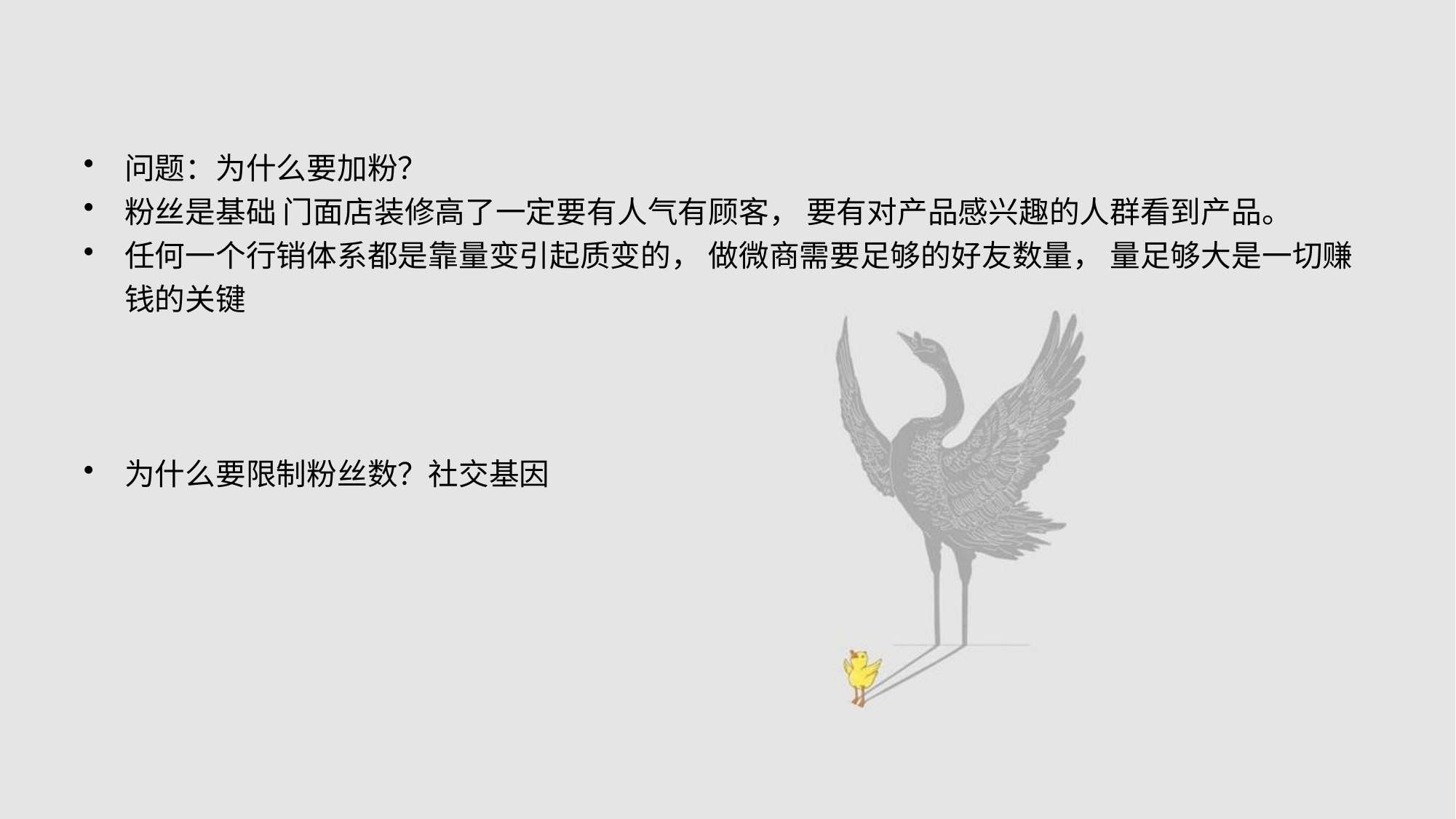

#
问题：为什么要加粉？
粉丝是基础 门面店装修高了一定要有人气有顾客， 要有对产品感兴趣的人群看到产品。
任何一个行销体系都是靠量变引起质变的， 做微商需要足够的好友数量， 量足够大是一切赚钱的关键

为什么要限制粉丝数？社交基因